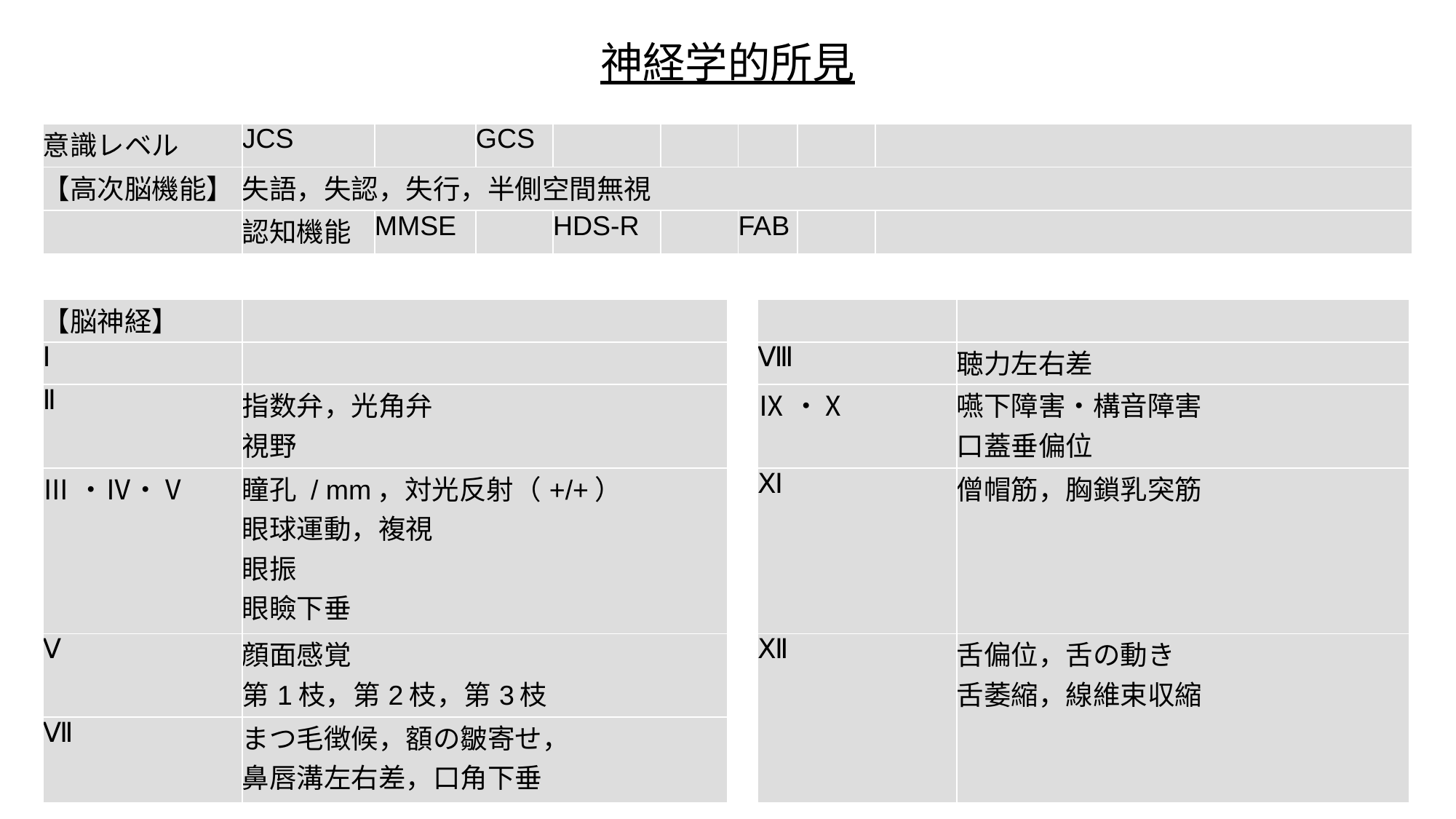

神経学的所見
| 意識レベル | JCS |  | GCS |  |  |  |  |  |
| --- | --- | --- | --- | --- | --- | --- | --- | --- |
| 【高次脳機能】 | 失語，失認，失行，半側空間無視 |  |  |  |  |  |  |  |
|  | 認知機能 | MMSE |  | HDS-R |  | FAB |  |  |
| 【脳神経】 |  |
| --- | --- |
| Ⅰ |  |
| Ⅱ | 指数弁，光角弁 視野 |
| Ⅲ・Ⅳ・Ⅴ | 瞳孔 / mm，対光反射（+/+） 眼球運動，複視 眼振 眼瞼下垂 |
| Ⅴ | 顔面感覚 第1枝，第2枝，第3枝 |
| Ⅶ | まつ毛徴候，額の皺寄せ， 鼻唇溝左右差，口角下垂 |
|  |  |
| --- | --- |
| Ⅷ | 聴力左右差 |
| Ⅸ・Ⅹ | 嚥下障害・構音障害 口蓋垂偏位 |
| Ⅺ | 僧帽筋，胸鎖乳突筋 |
| Ⅻ | 舌偏位，舌の動き 舌萎縮，線維束収縮 |
|  |  |